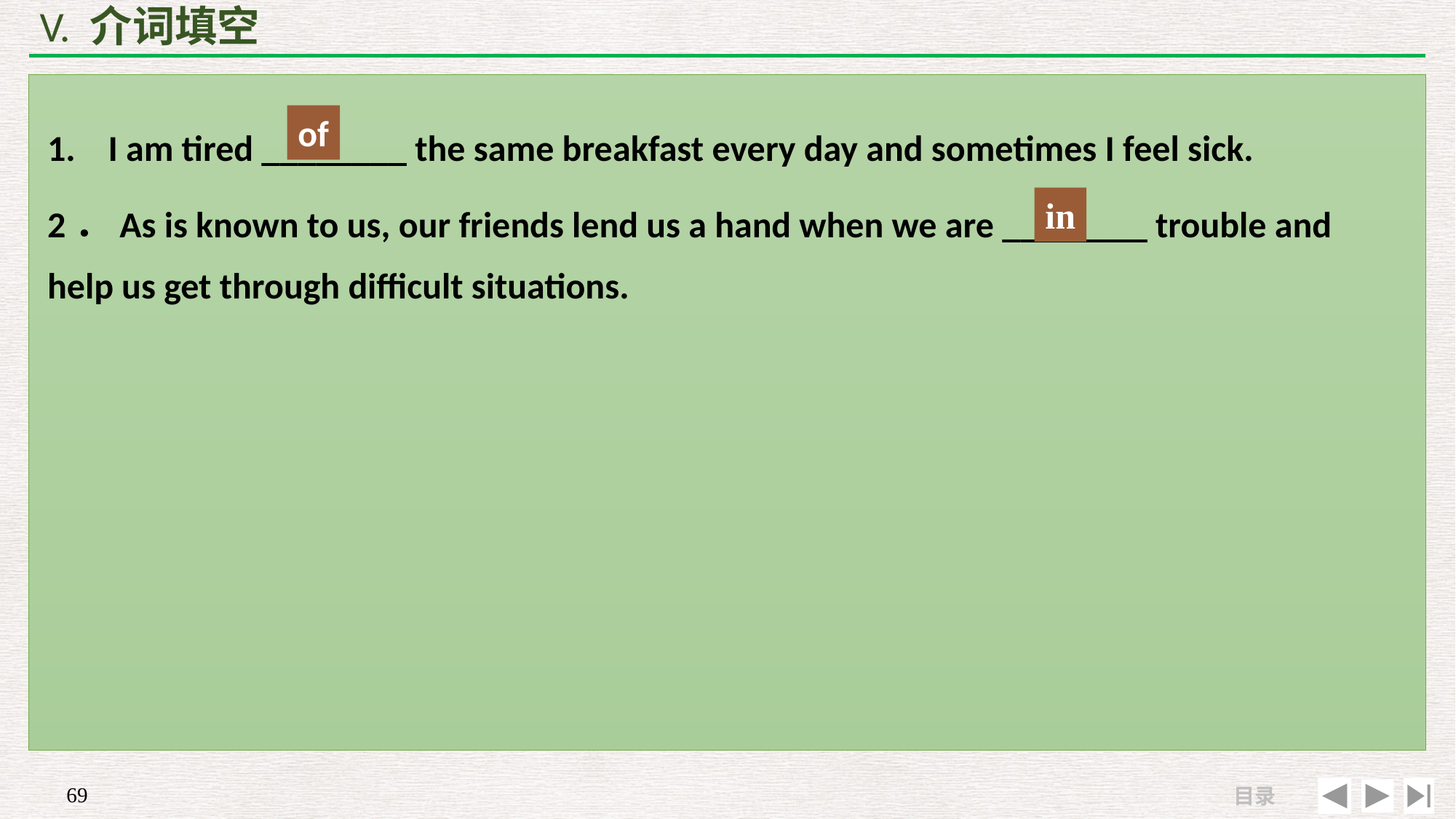

# V. 介词填空

1.    I am tired ________ the same breakfast every day and sometimes I feel sick.
2．As is known to us, our friends lend us a hand when we are ________ trouble and help us get through difficult situations.
of
in